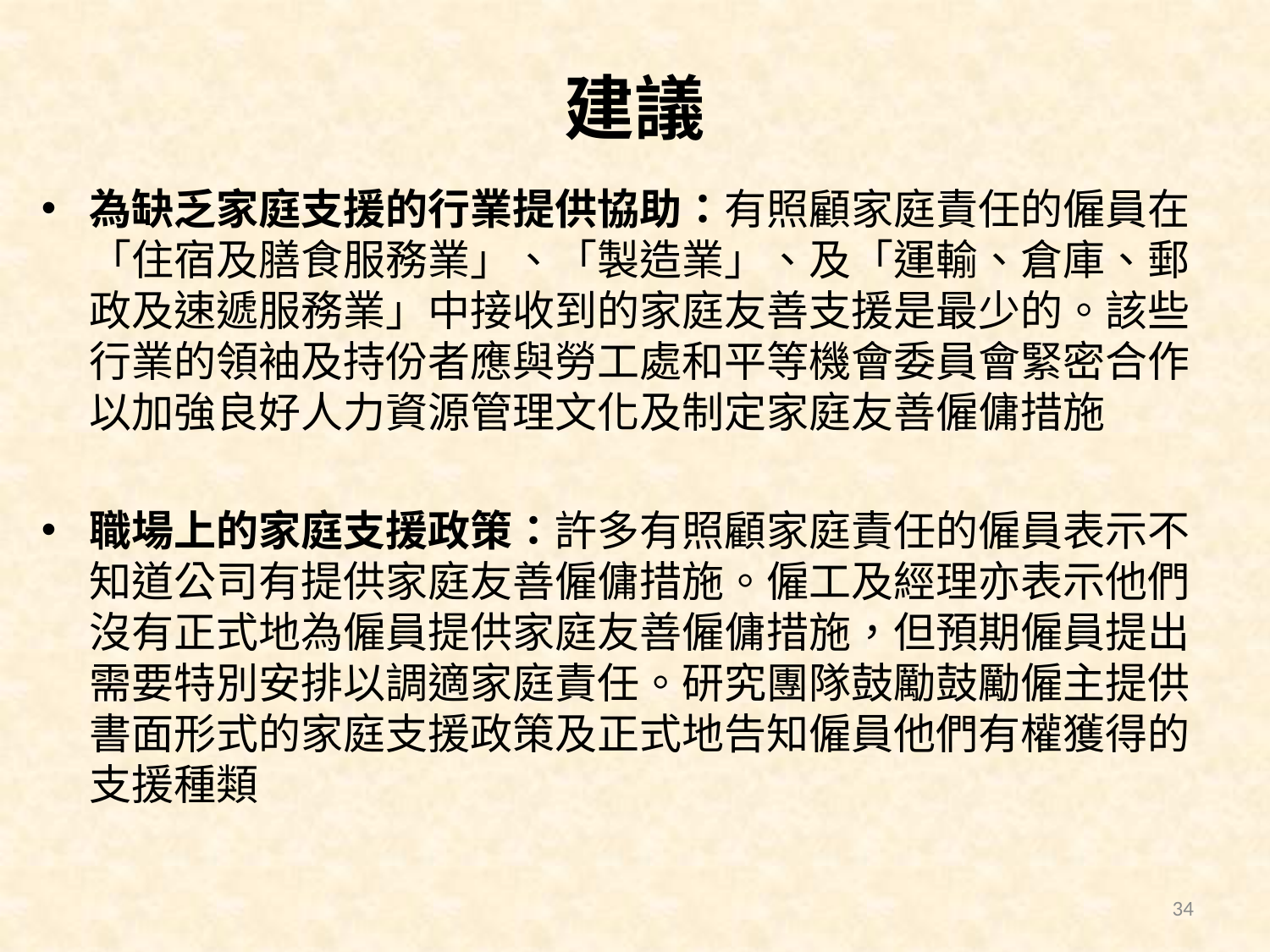

# 建議
為缺乏家庭支援的行業提供協助：有照顧家庭責任的僱員在「住宿及膳食服務業」、「製造業」、及「運輸、倉庫、郵政及速遞服務業」中接收到的家庭友善支援是最少的。該些行業的領袖及持份者應與勞工處和平等機會委員會緊密合作以加強良好人力資源管理文化及制定家庭友善僱傭措施

職場上的家庭支援政策：許多有照顧家庭責任的僱員表示不知道公司有提供家庭友善僱傭措施。僱工及經理亦表示他們沒有正式地為僱員提供家庭友善僱傭措施，但預期僱員提出需要特別安排以調適家庭責任。研究團隊鼓勵鼓勵僱主提供書面形式的家庭支援政策及正式地告知僱員他們有權獲得的支援種類

34